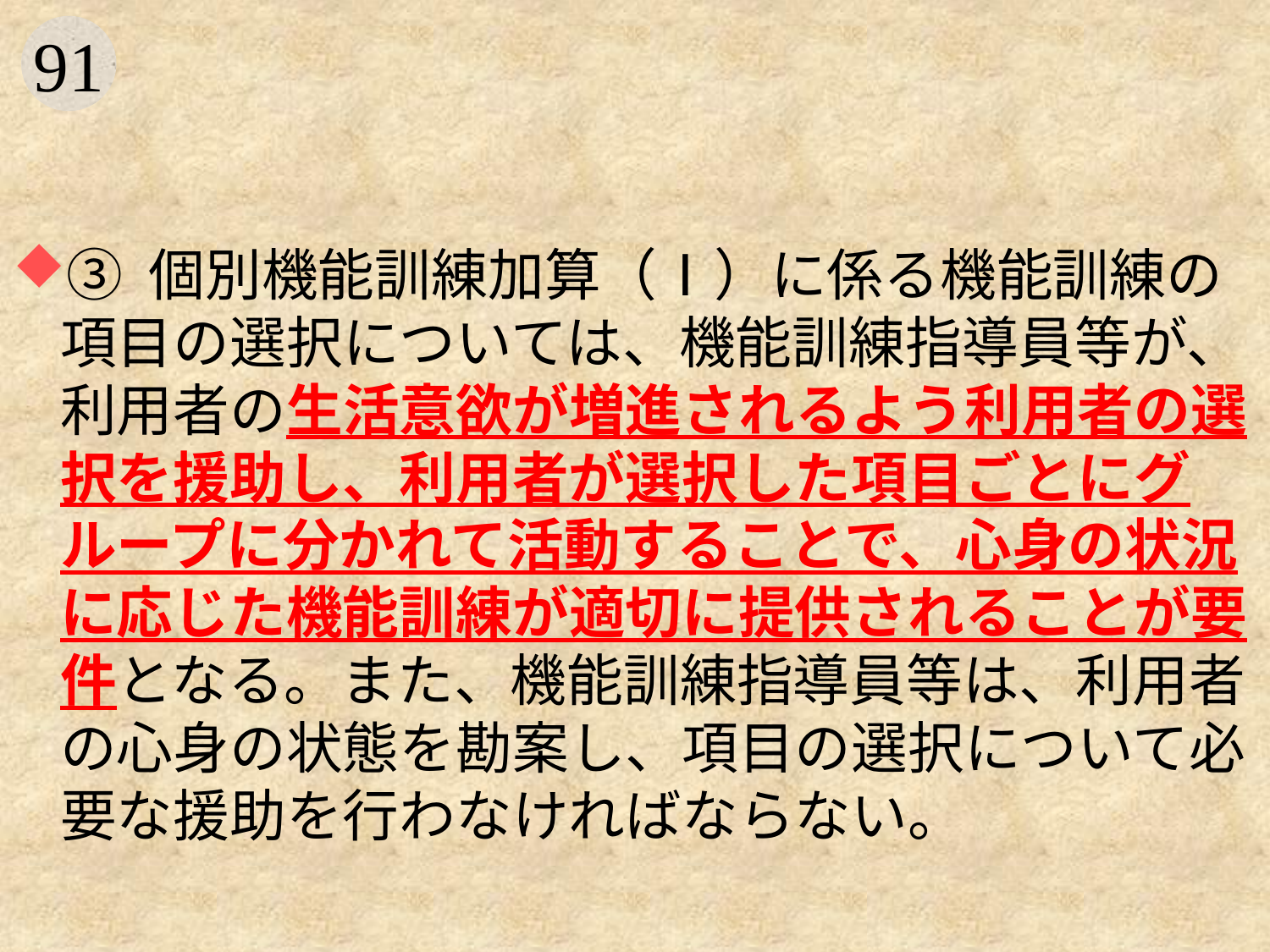

#
③ 個別機能訓練加算（Ⅰ）に係る機能訓練の項目の選択については、機能訓練指導員等が、利用者の生活意欲が増進されるよう利用者の選択を援助し、利用者が選択した項目ごとにグループに分かれて活動することで、心身の状況に応じた機能訓練が適切に提供されることが要件となる。また、機能訓練指導員等は、利用者の心身の状態を勘案し、項目の選択について必要な援助を行わなければならない。